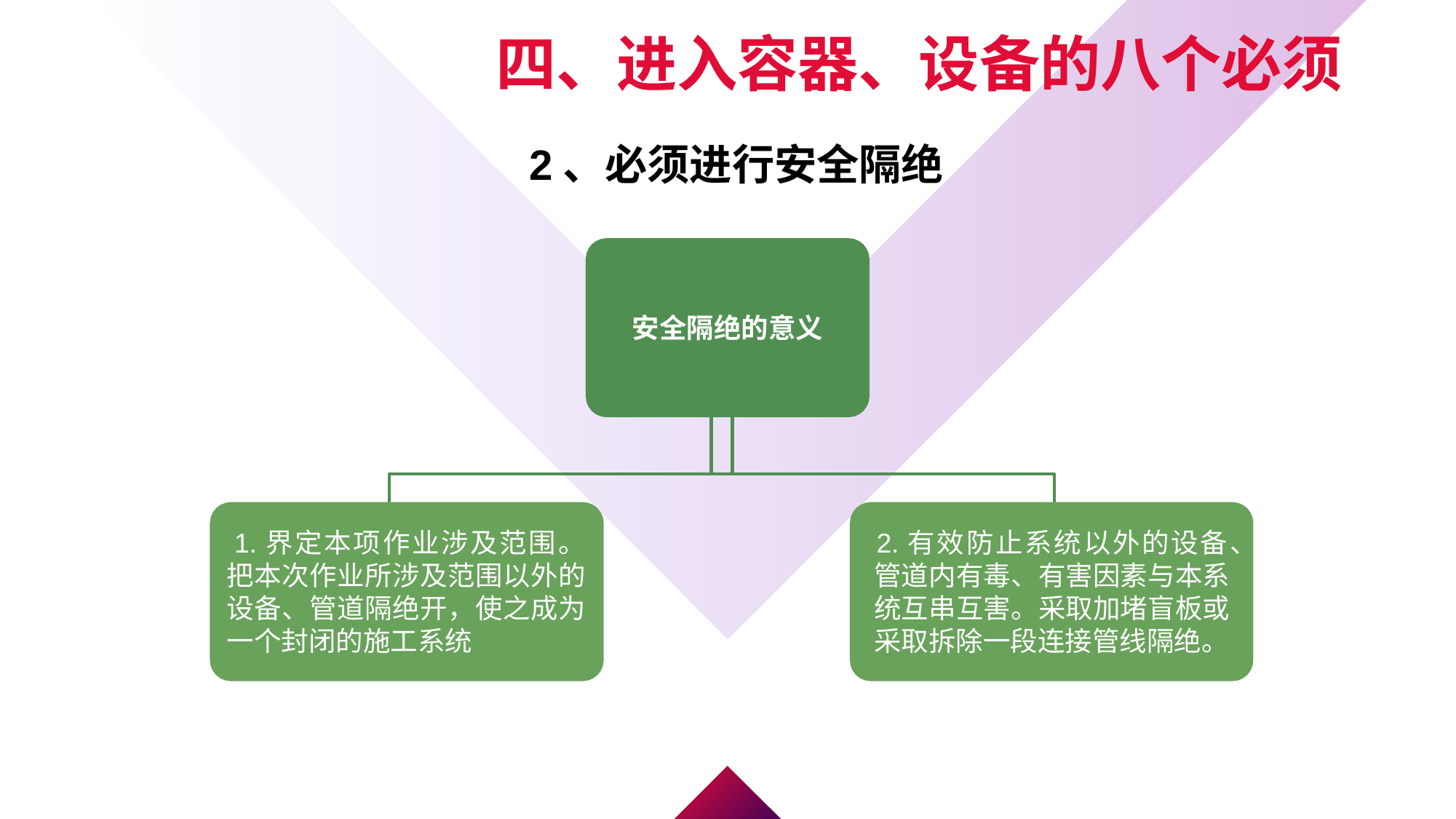

四、进入容器、设备的八个必须
2、必须进行安全隔绝

安全隔绝的意义

1.界定本项作业涉及范围。把本次作业所涉及范围以外的设备、管道隔绝开，使之成为一个封闭的施工系统
2.有效防止系统以外的设备、管道内有毒、有害因素与本系统互串互害。采取加堵盲板或采取拆除一段连接管线隔绝。